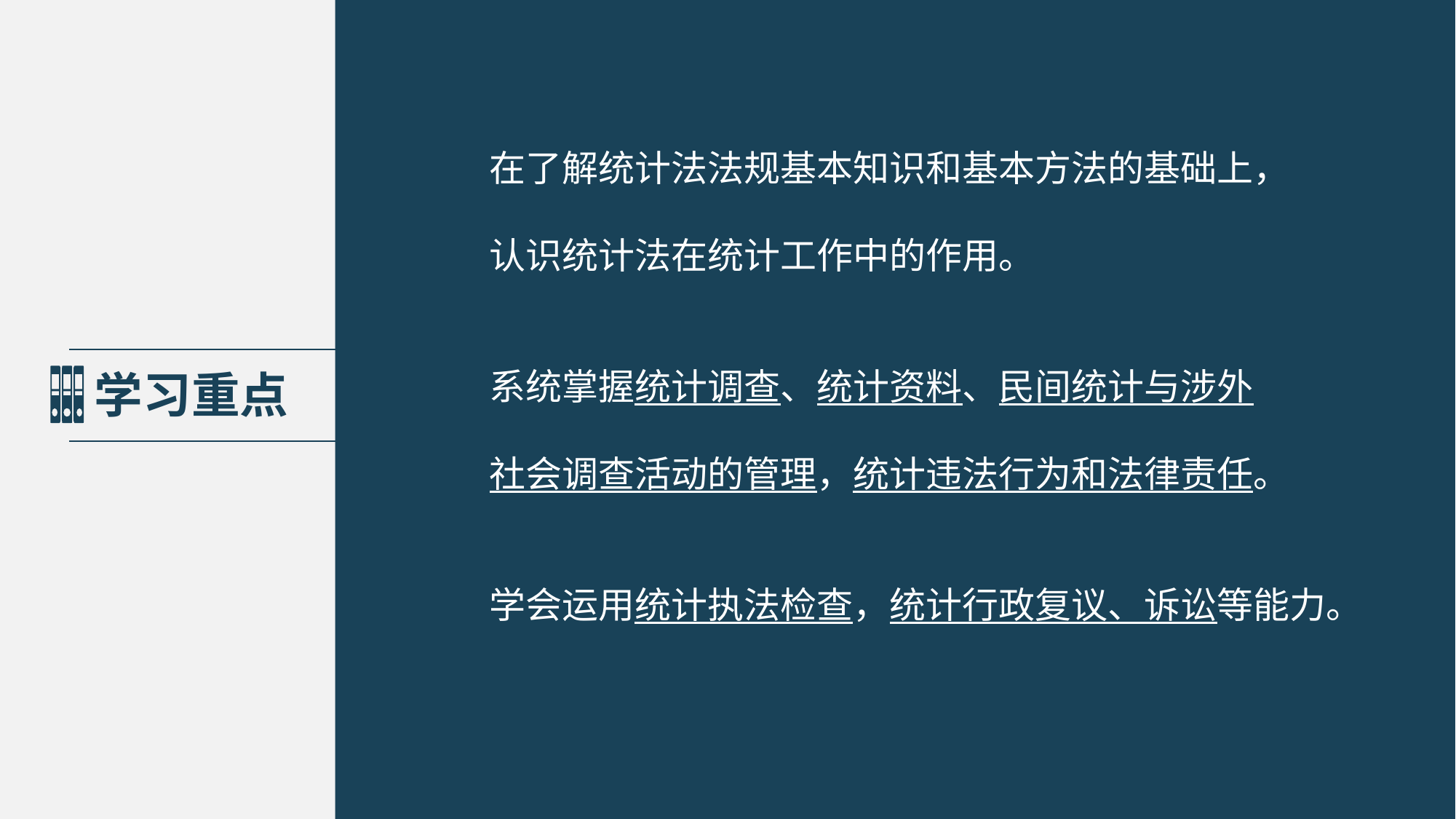

在了解统计法法规基本知识和基本方法的基础上，

认识统计法在统计工作中的作用。

系统掌握统计调查、统计资料、民间统计与涉外

社会调查活动的管理，统计违法行为和法律责任。

学会运用统计执法检查，统计行政复议、诉讼等能力。
学习重点